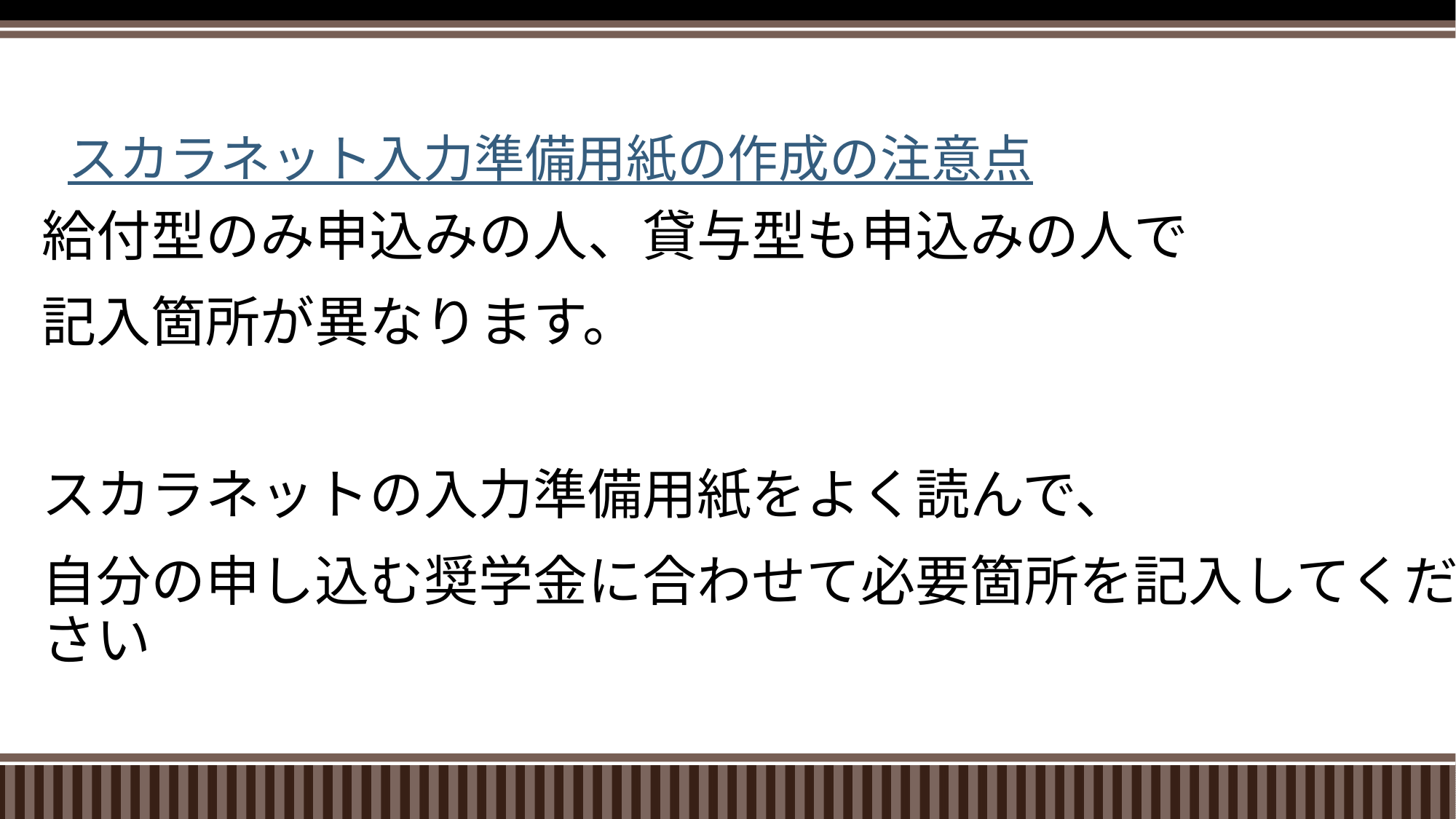

# スカラネット入力準備用紙の作成の注意点
給付型のみ申込みの人、貸与型も申込みの人で
記入箇所が異なります。

スカラネットの入力準備用紙をよく読んで、
自分の申し込む奨学金に合わせて必要箇所を記入してください